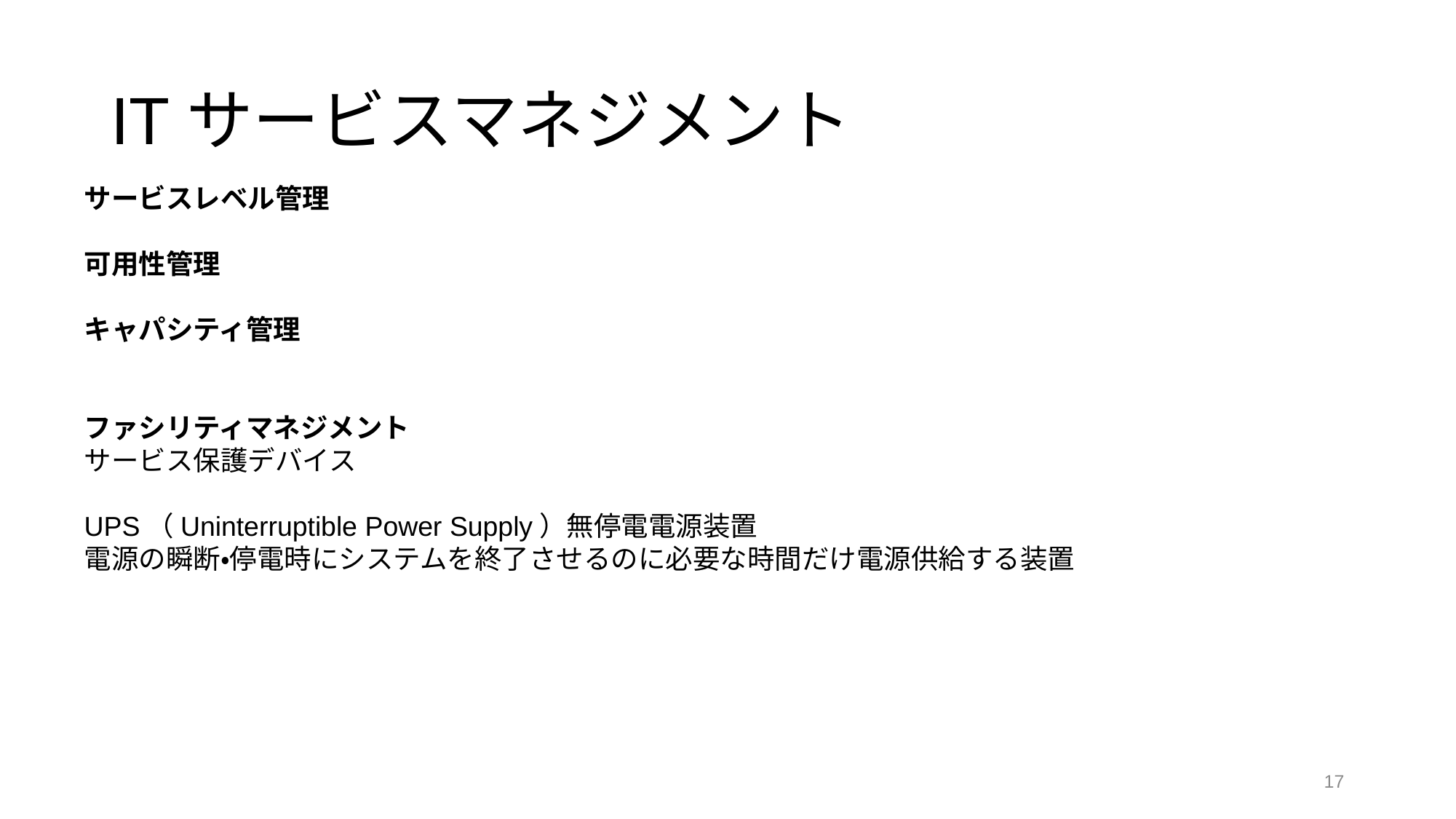

# ITサービスマネジメント
サービスレベル管理

可用性管理

キャパシティ管理

ファシリティマネジメント
サービス保護デバイス

UPS（Uninterruptible Power Supply）無停電電源装置
電源の瞬断・停電時にシステムを終了させるのに必要な時間だけ電源供給する装置

17